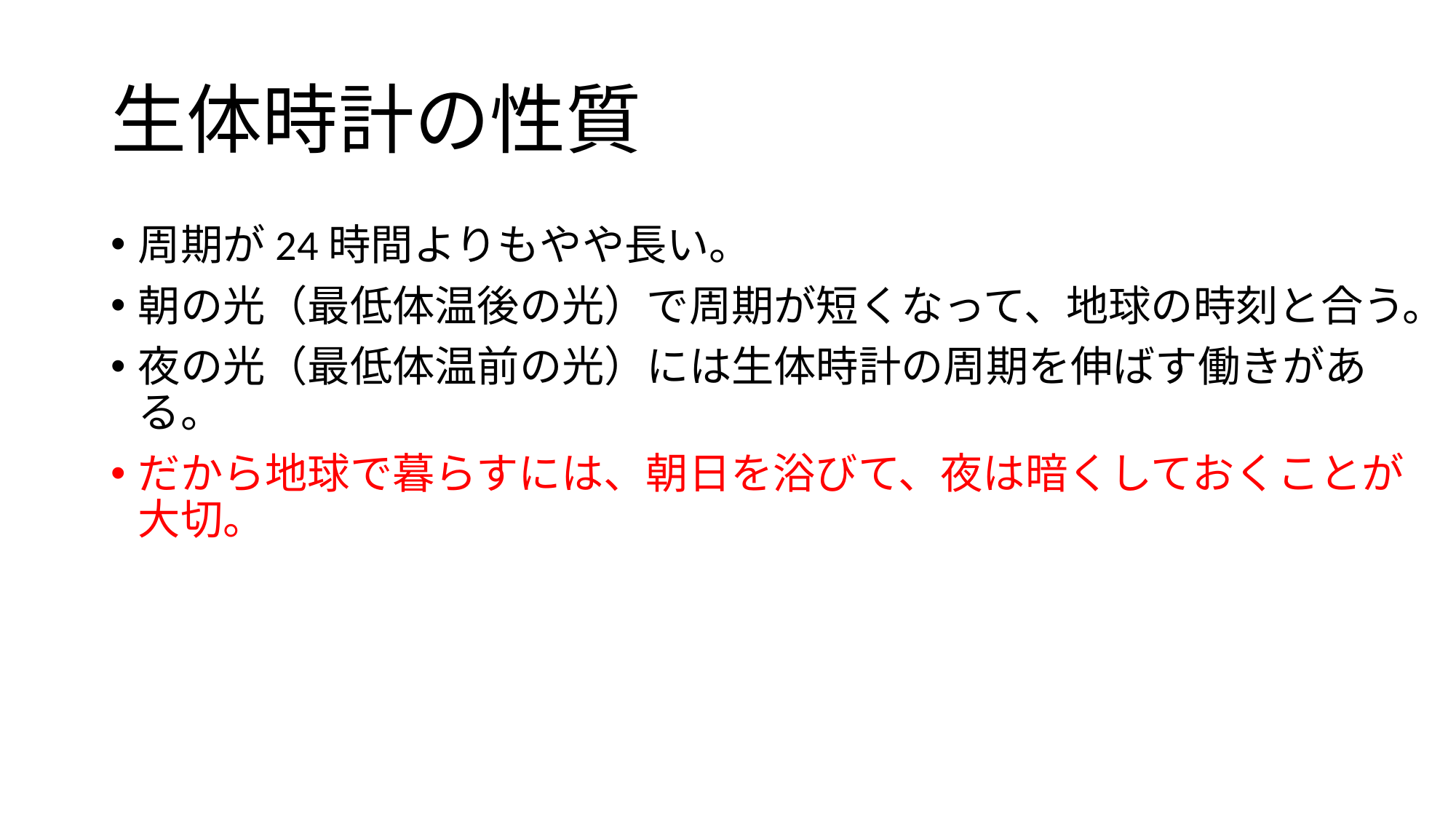

# 生体時計の性質
周期が24時間よりもやや長い。
朝の光（最低体温後の光）で周期が短くなって、地球の時刻と合う。
夜の光（最低体温前の光）には生体時計の周期を伸ばす働きがある。
だから地球で暮らすには、朝日を浴びて、夜は暗くしておくことが大切。